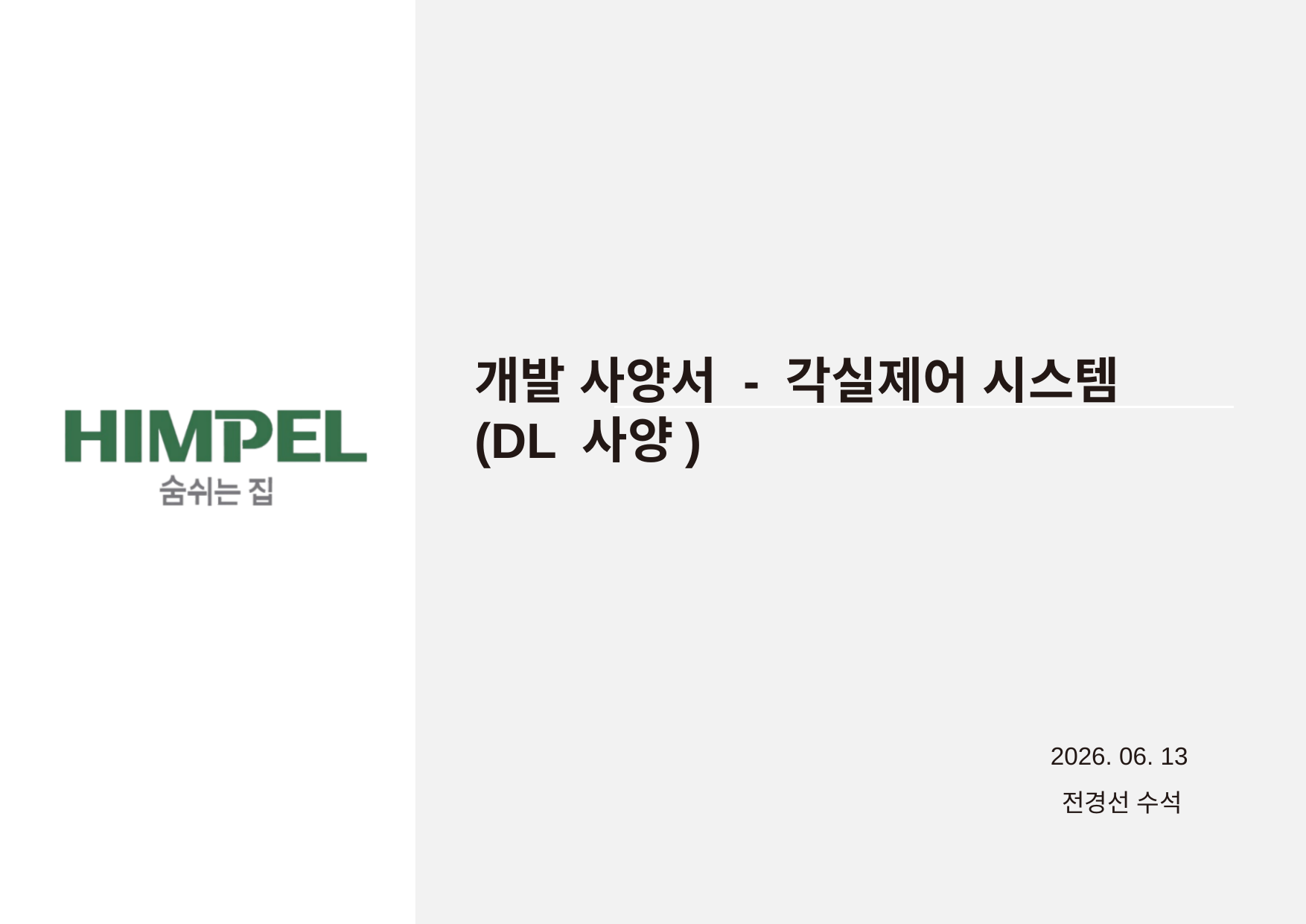

개발 사양서 - 각실제어 시스템
(DL 사양)
2026. 06. 13
전경선 수석